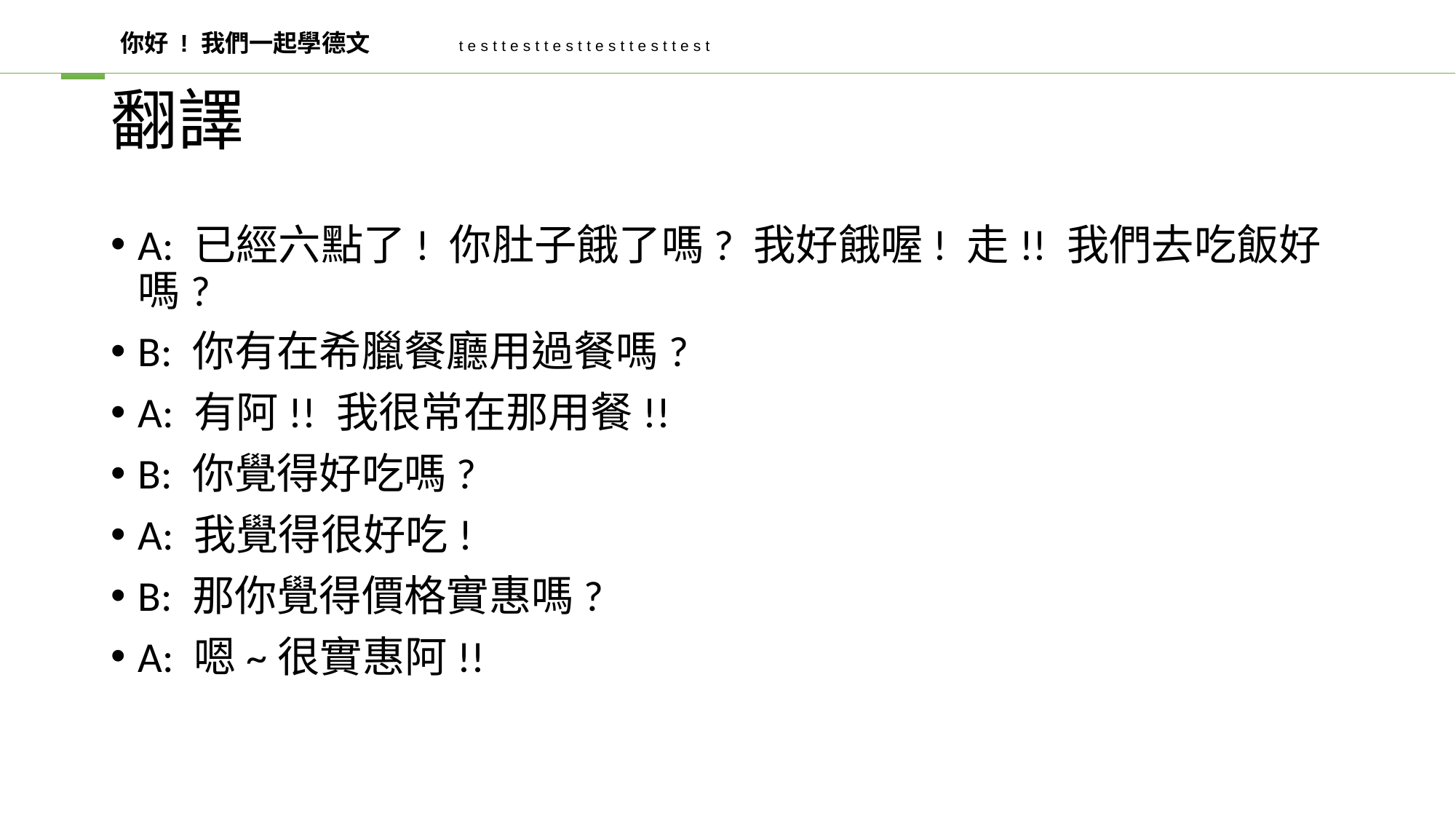

你好 ! 我們一起學德文
testtesttesttesttesttest

# 翻譯
A: 已經六點了! 你肚子餓了嗎? 我好餓喔! 走!! 我們去吃飯好嗎?
B: 你有在希臘餐廳用過餐嗎?
A: 有阿!! 我很常在那用餐!!
B: 你覺得好吃嗎?
A: 我覺得很好吃!
B: 那你覺得價格實惠嗎?
A: 嗯~很實惠阿!!